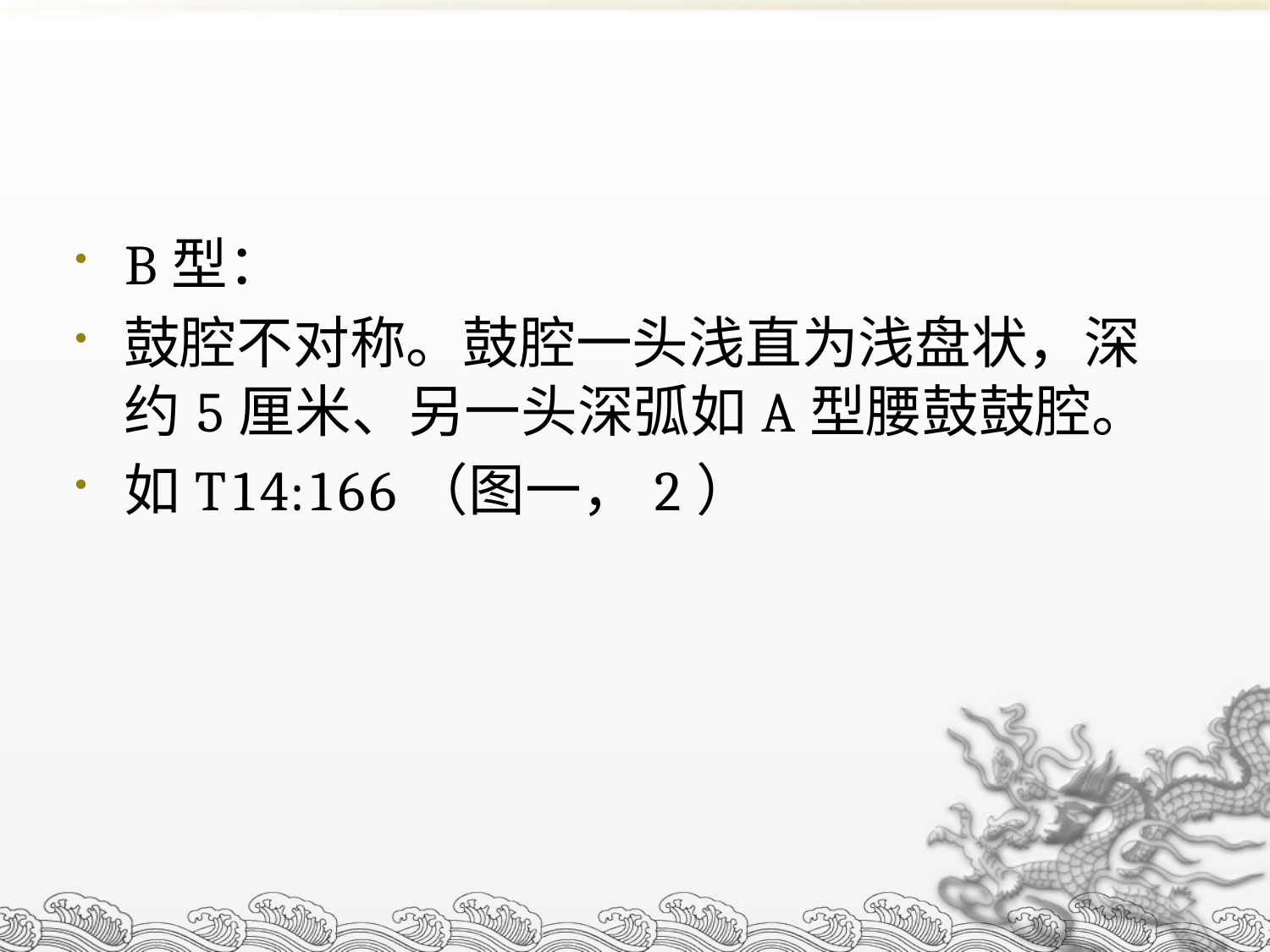

#
B型：
鼓腔不对称。鼓腔一头浅直为浅盘状，深约5厘米、另一头深弧如A型腰鼓鼓腔。
如T14:166（图一，2）